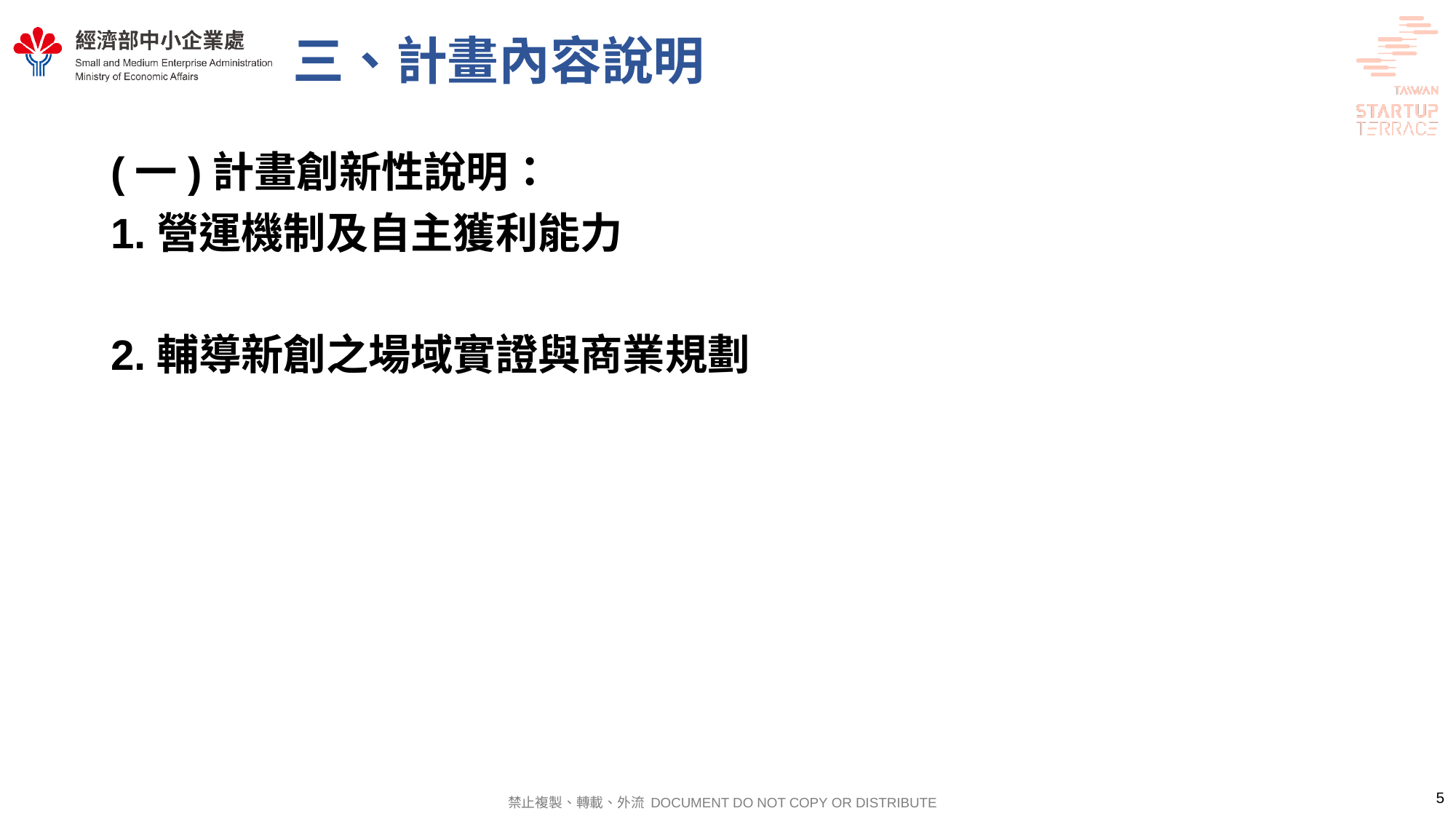

# 三、計畫內容說明
(一)計畫創新性說明：
1.營運機制及自主獲利能力

2.輔導新創之場域實證與商業規劃
5